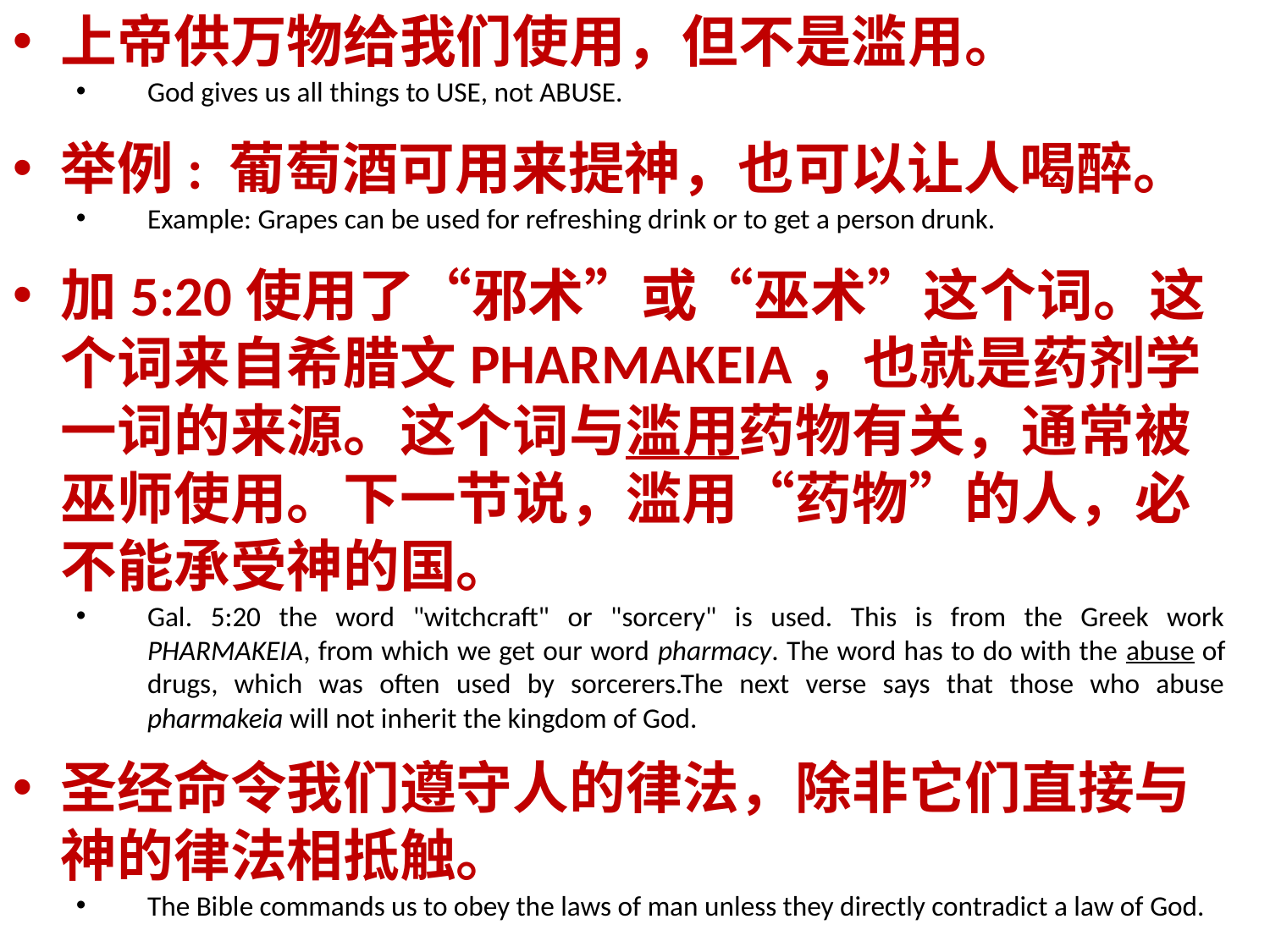

上帝供万物给我们使用，但不是滥用。
God gives us all things to USE, not ABUSE.

举例: 葡萄酒可用来提神，也可以让人喝醉。
Example: Grapes can be used for refreshing drink or to get a person drunk.

加5:20使用了“邪术”或“巫术”这个词。这个词来自希腊文PHARMAKEIA，也就是药剂学一词的来源。这个词与滥用药物有关，通常被巫师使用。下一节说，滥用“药物”的人，必不能承受神的国。
Gal. 5:20 the word "witchcraft" or "sorcery" is used. This is from the Greek work PHARMAKEIA, from which we get our word pharmacy. The word has to do with the abuse of drugs, which was often used by sorcerers.The next verse says that those who abuse pharmakeia will not inherit the kingdom of God.

圣经命令我们遵守人的律法，除非它们直接与神的律法相抵触。
The Bible commands us to obey the laws of man unless they directly contradict a law of God.